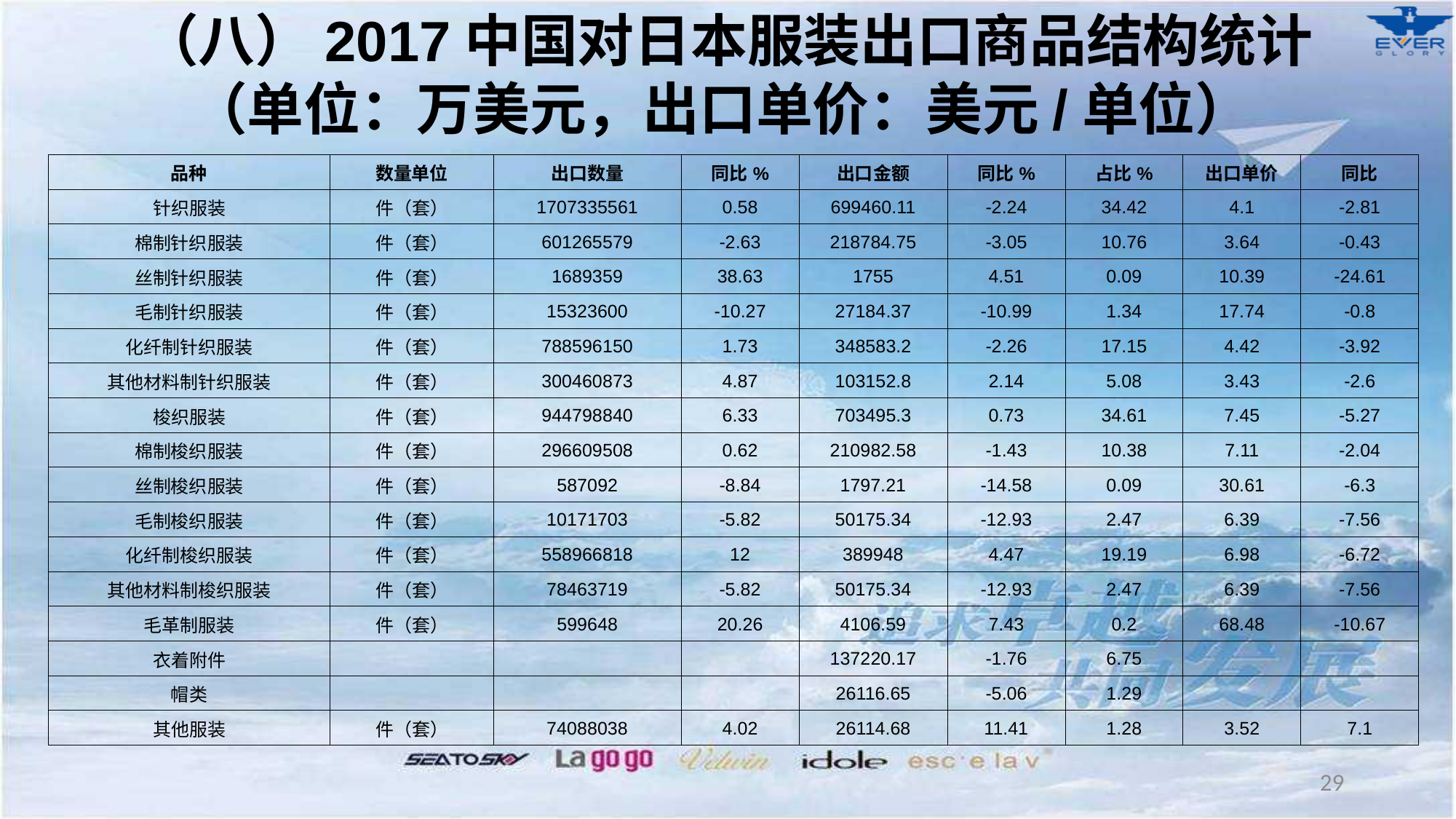

（八）2017中国对日本服装出口商品结构统计
（单位：万美元，出口单价：美元/单位）
| 品种 | 数量单位 | 出口数量 | 同比% | 出口金额 | 同比% | 占比% | 出口单价 | 同比 |
| --- | --- | --- | --- | --- | --- | --- | --- | --- |
| 针织服装 | 件（套） | 1707335561 | 0.58 | 699460.11 | -2.24 | 34.42 | 4.1 | -2.81 |
| 棉制针织服装 | 件（套） | 601265579 | -2.63 | 218784.75 | -3.05 | 10.76 | 3.64 | -0.43 |
| 丝制针织服装 | 件（套） | 1689359 | 38.63 | 1755 | 4.51 | 0.09 | 10.39 | -24.61 |
| 毛制针织服装 | 件（套） | 15323600 | -10.27 | 27184.37 | -10.99 | 1.34 | 17.74 | -0.8 |
| 化纤制针织服装 | 件（套） | 788596150 | 1.73 | 348583.2 | -2.26 | 17.15 | 4.42 | -3.92 |
| 其他材料制针织服装 | 件（套） | 300460873 | 4.87 | 103152.8 | 2.14 | 5.08 | 3.43 | -2.6 |
| 梭织服装 | 件（套） | 944798840 | 6.33 | 703495.3 | 0.73 | 34.61 | 7.45 | -5.27 |
| 棉制梭织服装 | 件（套） | 296609508 | 0.62 | 210982.58 | -1.43 | 10.38 | 7.11 | -2.04 |
| 丝制梭织服装 | 件（套） | 587092 | -8.84 | 1797.21 | -14.58 | 0.09 | 30.61 | -6.3 |
| 毛制梭织服装 | 件（套） | 10171703 | -5.82 | 50175.34 | -12.93 | 2.47 | 6.39 | -7.56 |
| 化纤制梭织服装 | 件（套） | 558966818 | 12 | 389948 | 4.47 | 19.19 | 6.98 | -6.72 |
| 其他材料制梭织服装 | 件（套） | 78463719 | -5.82 | 50175.34 | -12.93 | 2.47 | 6.39 | -7.56 |
| 毛革制服装 | 件（套） | 599648 | 20.26 | 4106.59 | 7.43 | 0.2 | 68.48 | -10.67 |
| 衣着附件 |  |  |  | 137220.17 | -1.76 | 6.75 |  |  |
| 帽类 |  |  |  | 26116.65 | -5.06 | 1.29 |  |  |
| 其他服装 | 件（套） | 74088038 | 4.02 | 26114.68 | 11.41 | 1.28 | 3.52 | 7.1 |
29